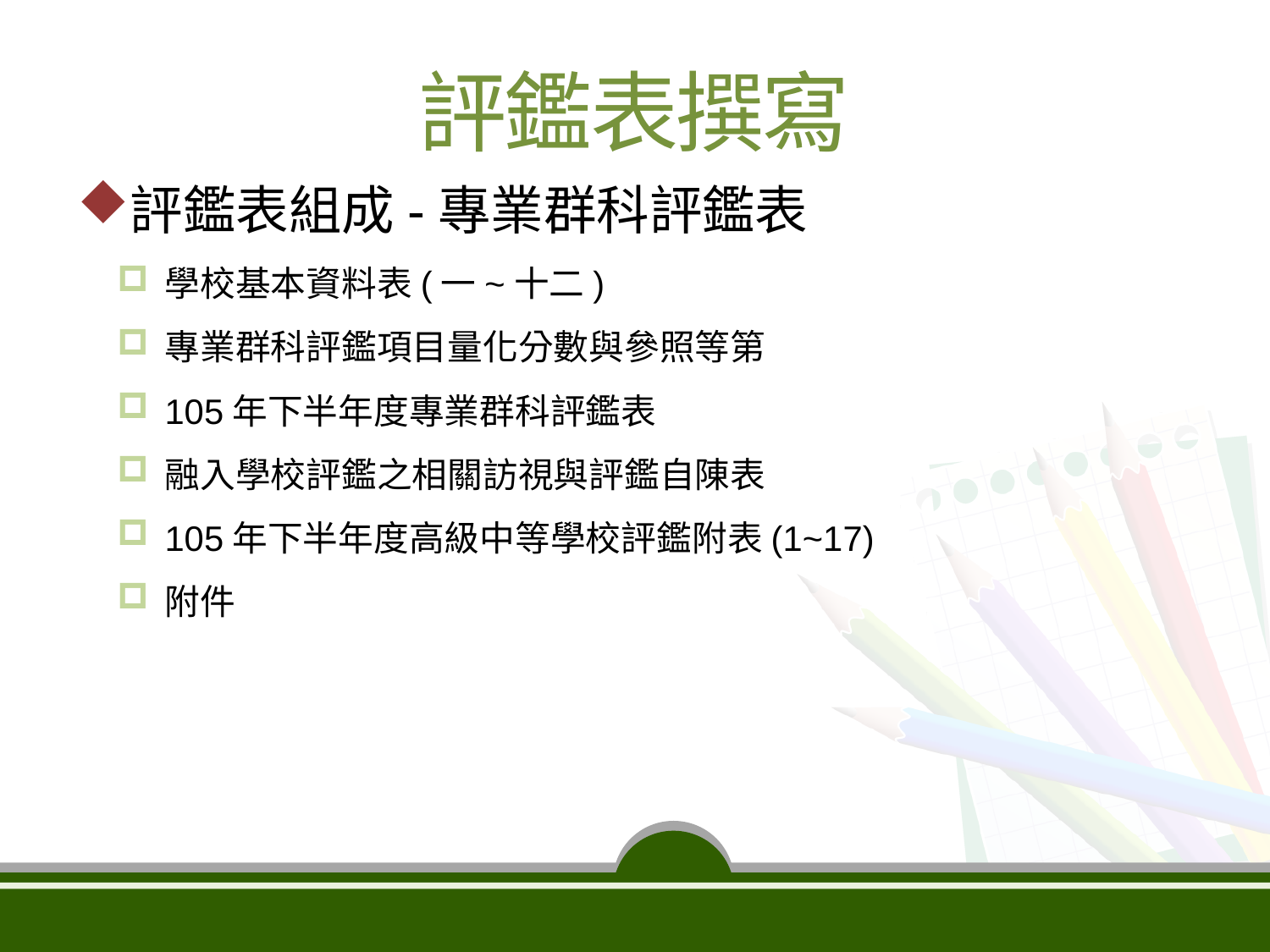

評鑑表撰寫
評鑑表組成-專業群科評鑑表
學校基本資料表(一~十二)
專業群科評鑑項目量化分數與參照等第
105年下半年度專業群科評鑑表
融入學校評鑑之相關訪視與評鑑自陳表
105年下半年度高級中等學校評鑑附表(1~17)
附件